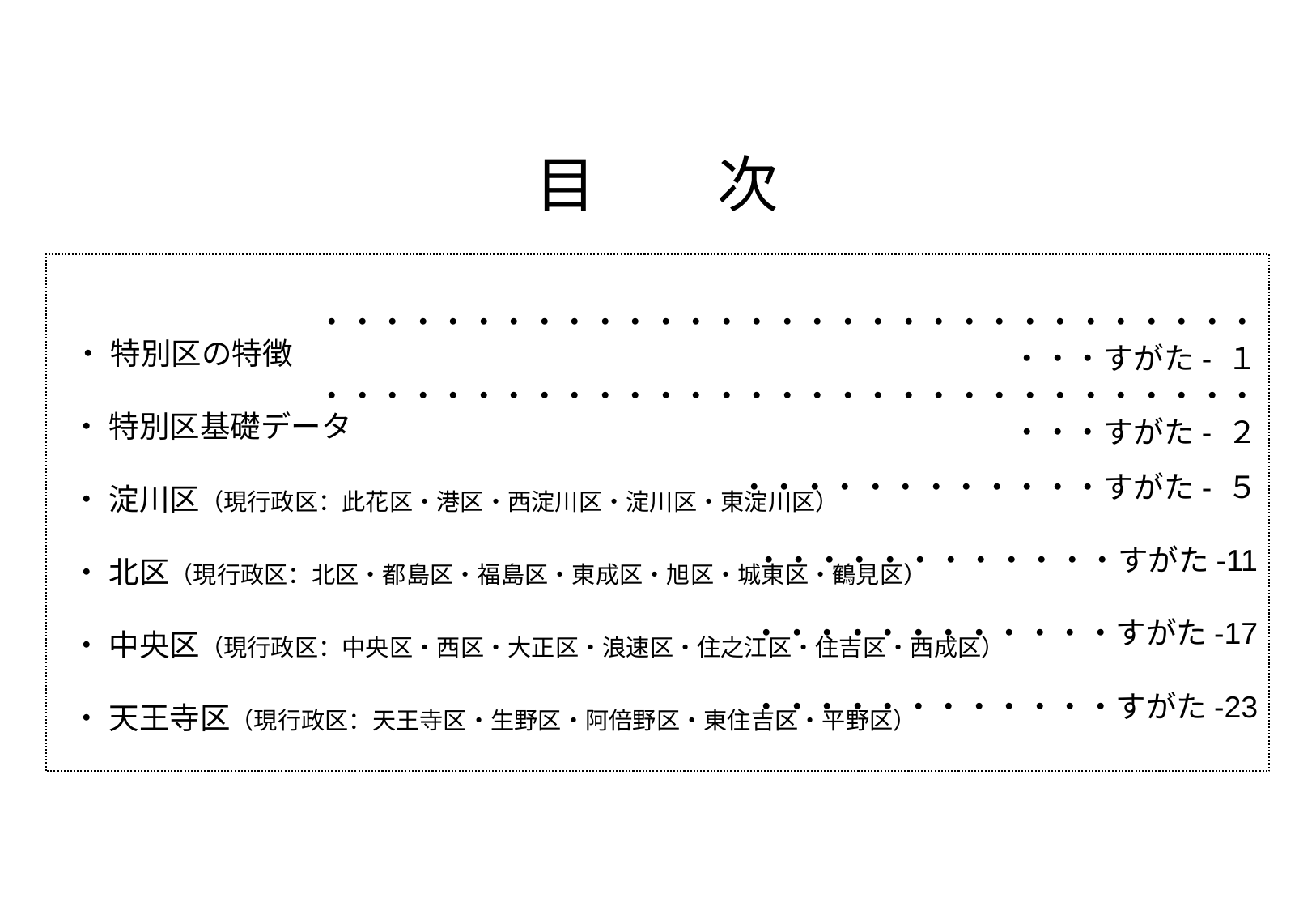

# 目　　次
 ・ 特別区の特徴
 ・ 特別区基礎データ
 ・ 淀川区（現行政区：此花区・港区・西淀川区・淀川区・東淀川区）
 ・ 北区（現行政区：北区・都島区・福島区・東成区・旭区・城東区・鶴見区）
 ・ 中央区（現行政区：中央区・西区・大正区・浪速区・住之江区・住吉区・西成区）
 ・ 天王寺区（現行政区：天王寺区・生野区・阿倍野区・東住吉区・平野区）
・・・・・・・・・・・・・・・・・・・・・・・・・・・・・・・・・・すがた- １
・・・・・・・・・・・・・・・・・・・・・・・・・・・・・・・・・・すがた- ２
・・・・・・・・・・・・すがた- ５
・・・・・・・・・・・・すがた-11
・・・・・・・・・・・・すがた-17
・・・・・・・・・・・・すがた-23